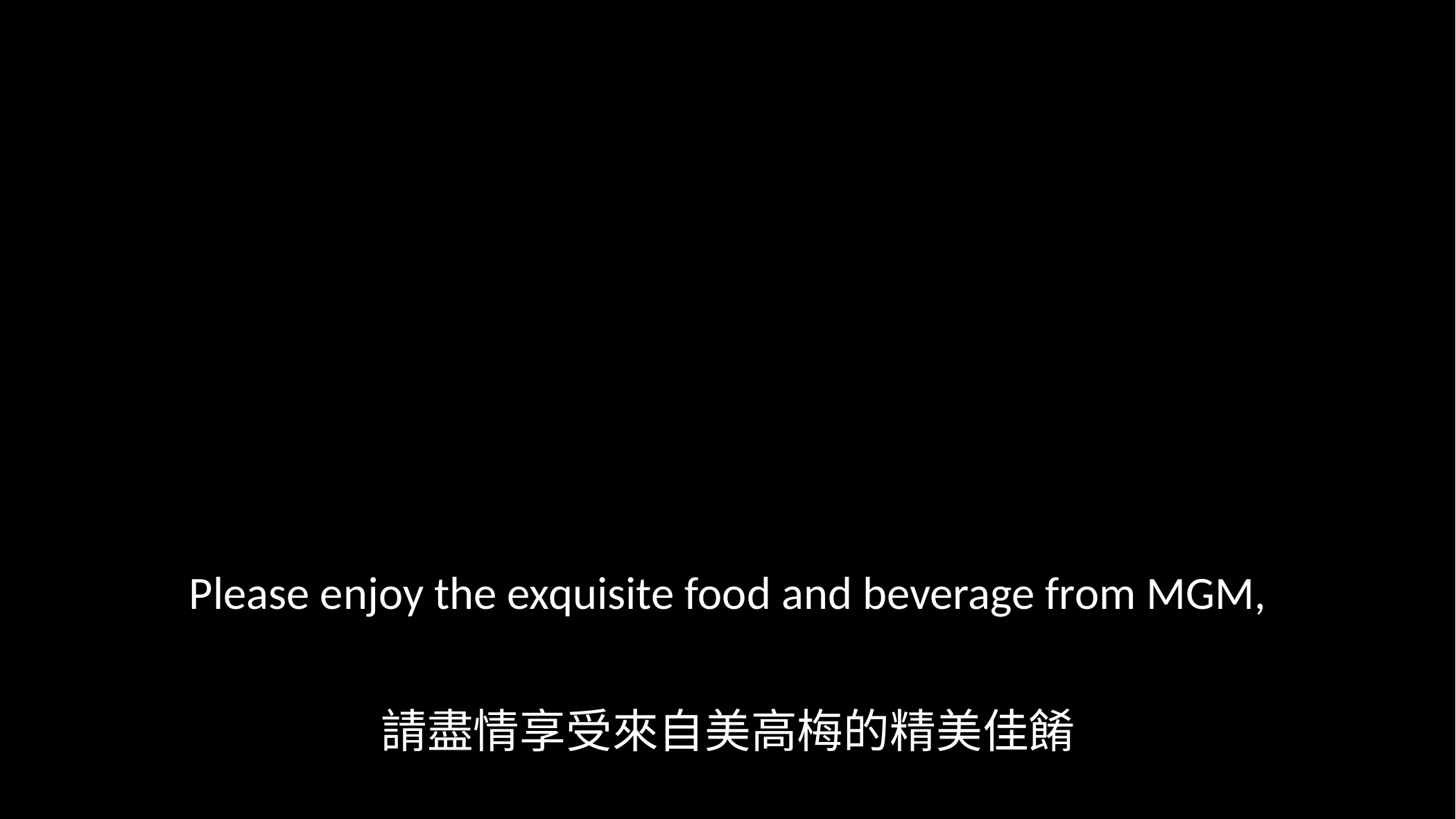

Please enjoy the exquisite food and beverage from MGM,

請盡情享受來自美高梅的精美佳餚